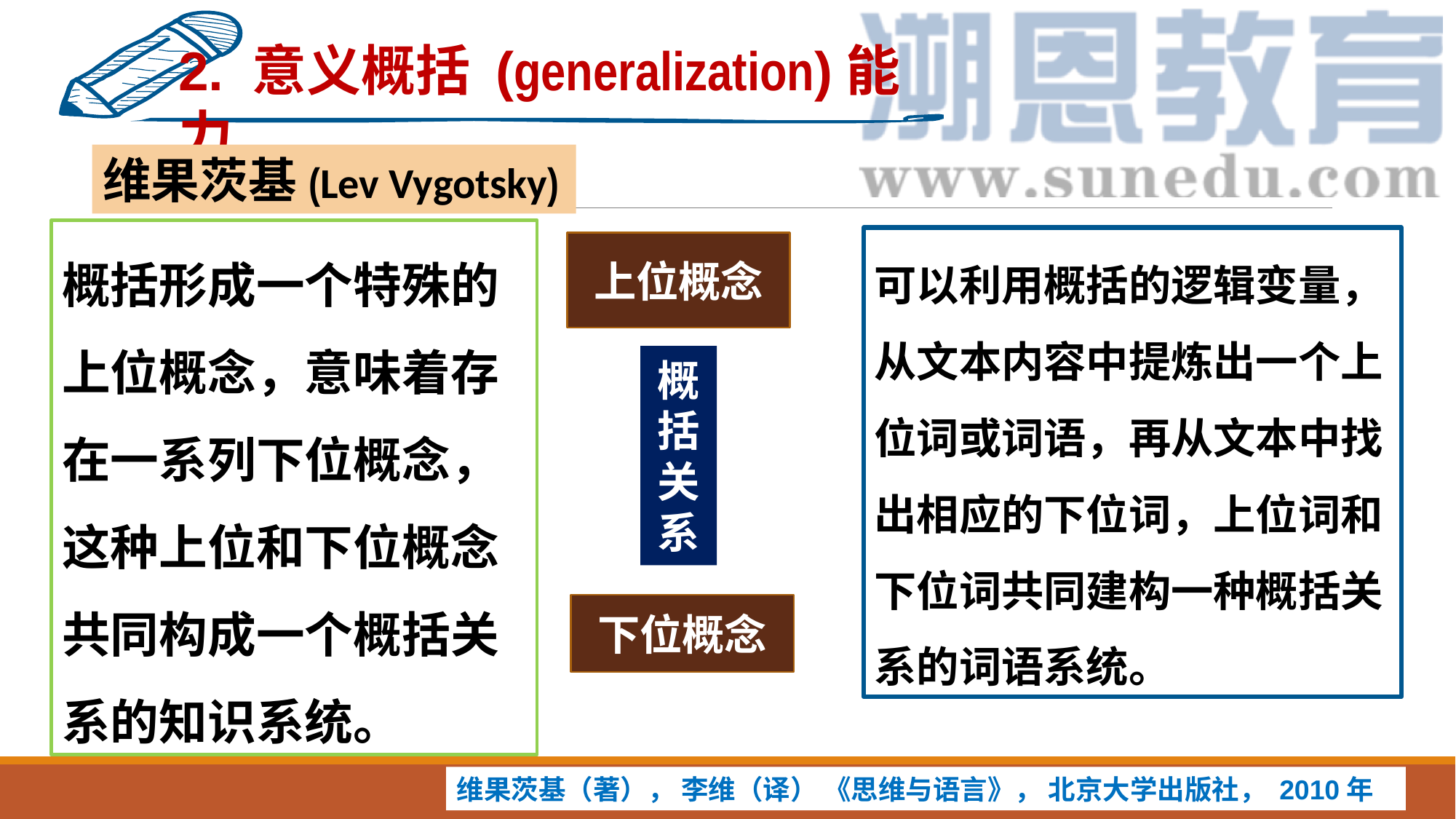

2. 意义概括 (generalization)能力

维果茨基(Lev Vygotsky)
概括形成一个特殊的上位概念，意味着存在一系列下位概念，这种上位和下位概念共同构成一个概括关系的知识系统。
可以利用概括的逻辑变量，从文本内容中提炼出一个上位词或词语，再从文本中找出相应的下位词，上位词和下位词共同建构一种概括关系的词语系统。
上位概念
概括关系
下位概念
维果茨基（著）， 李维（译） 《思维与语言》， 北京大学出版社， 2010年